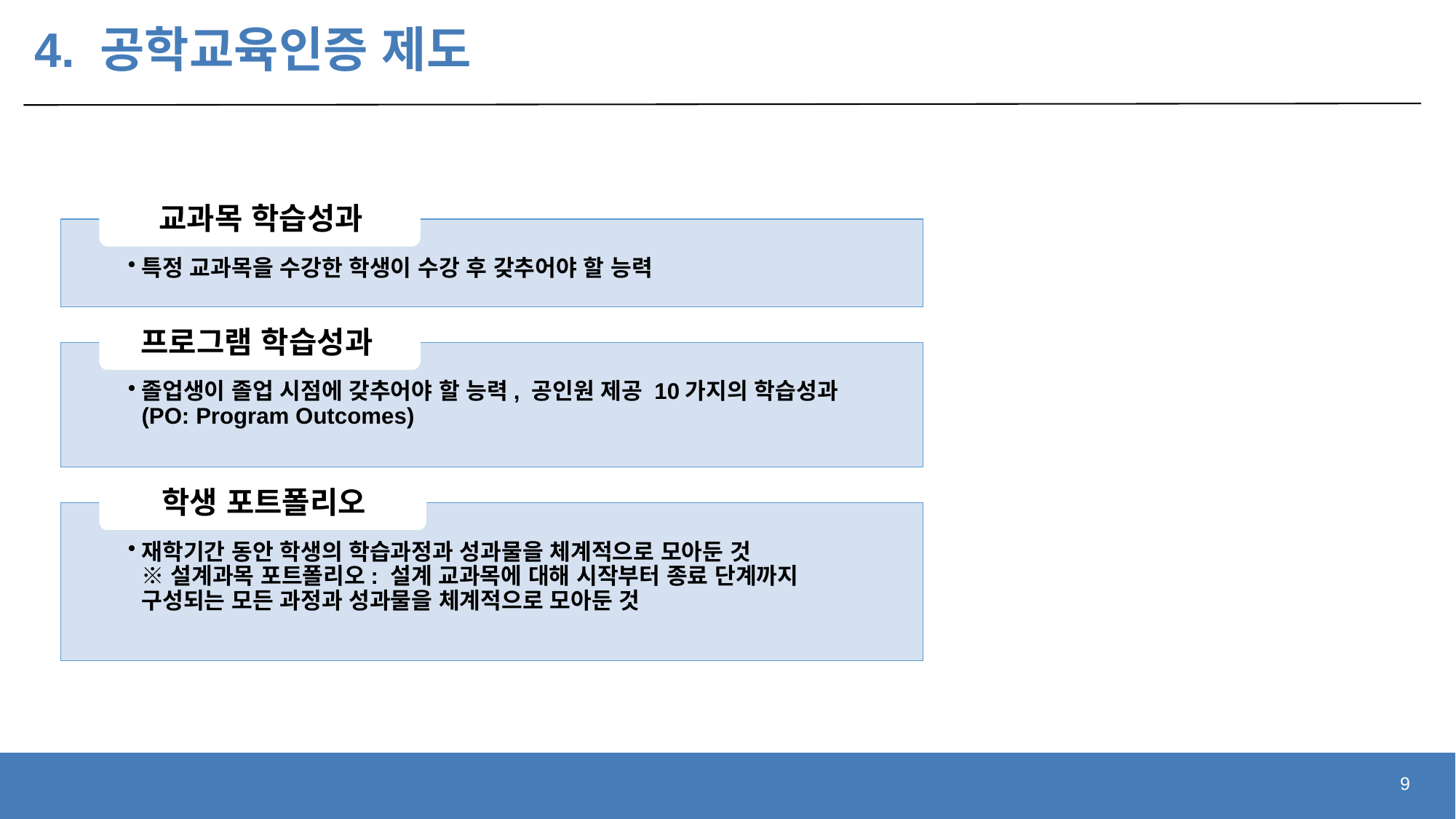

# 4. 공학교육인증 제도
특정 교과목을 수강한 학생이 수강 후 갖추어야 할 능력
교과목 학습성과
졸업생이 졸업 시점에 갖추어야 할 능력, 공인원 제공 10가지의 학습성과(PO: Program Outcomes)
프로그램 학습성과
재학기간 동안 학생의 학습과정과 성과물을 체계적으로 모아둔 것
※ 설계과목 포트폴리오: 설계 교과목에 대해 시작부터 종료 단계까지 구성되는 모든 과정과 성과물을 체계적으로 모아둔 것
학생 포트폴리오
9